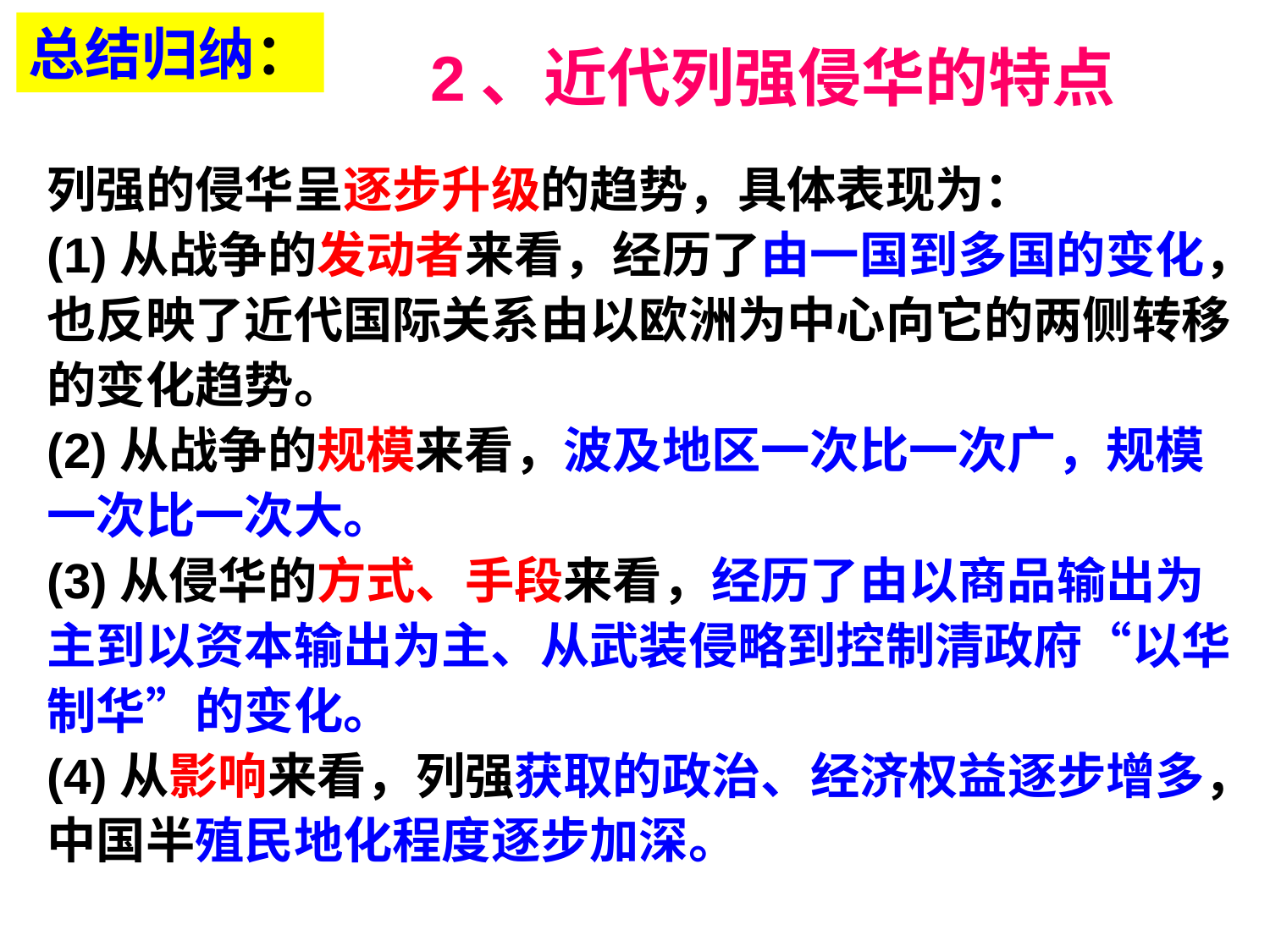

总结归纳：
2、近代列强侵华的特点
列强的侵华呈逐步升级的趋势，具体表现为：
(1)从战争的发动者来看，经历了由一国到多国的变化，也反映了近代国际关系由以欧洲为中心向它的两侧转移的变化趋势。
(2)从战争的规模来看，波及地区一次比一次广，规模一次比一次大。
(3)从侵华的方式、手段来看，经历了由以商品输出为主到以资本输出为主、从武装侵略到控制清政府“以华制华”的变化。
(4)从影响来看，列强获取的政治、经济权益逐步增多，中国半殖民地化程度逐步加深。